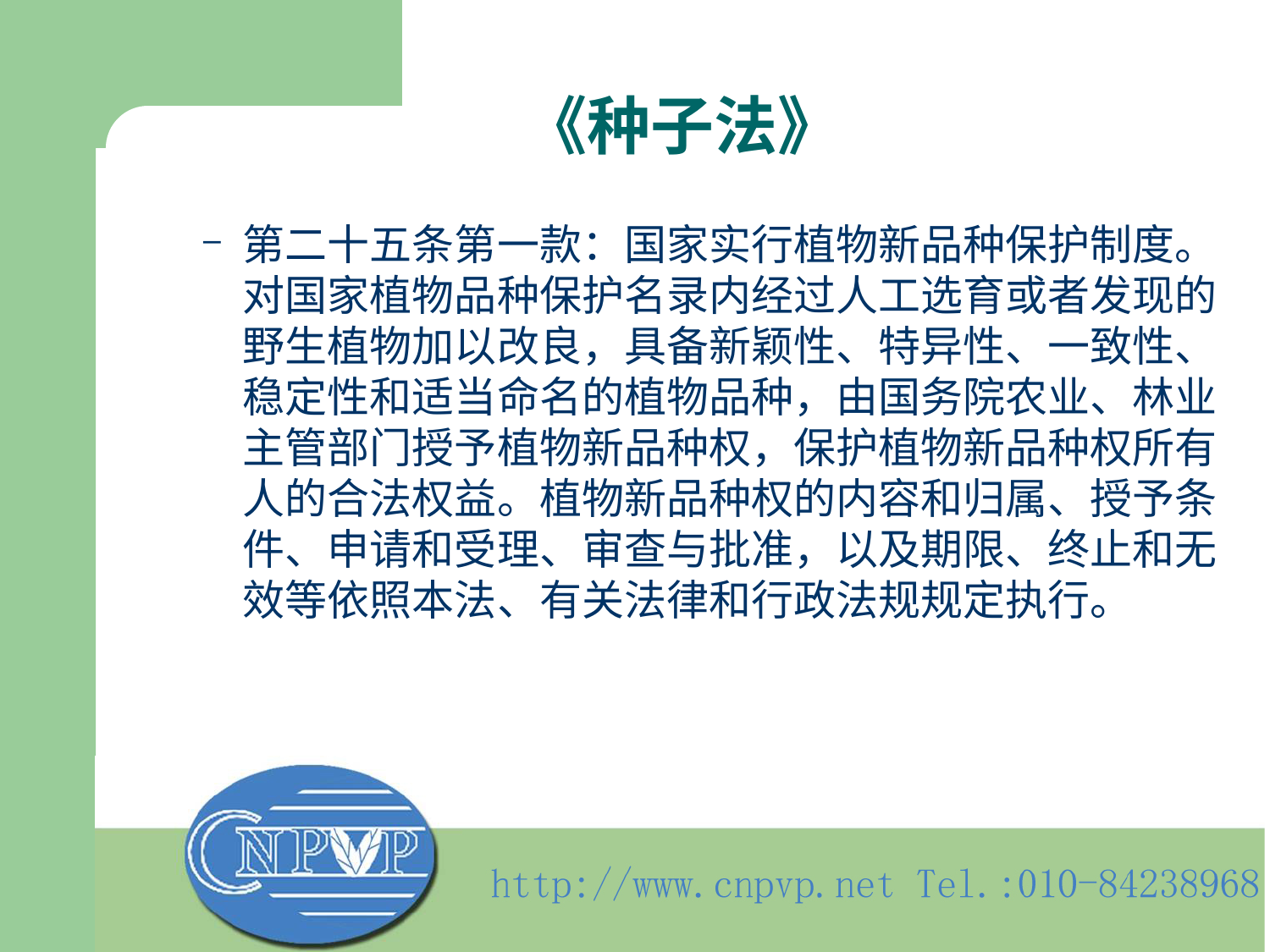

# 《种子法》
第二十五条第一款：国家实行植物新品种保护制度。对国家植物品种保护名录内经过人工选育或者发现的野生植物加以改良，具备新颖性、特异性、一致性、稳定性和适当命名的植物品种，由国务院农业、林业主管部门授予植物新品种权，保护植物新品种权所有人的合法权益。植物新品种权的内容和归属、授予条件、申请和受理、审查与批准，以及期限、终止和无效等依照本法、有关法律和行政法规规定执行。